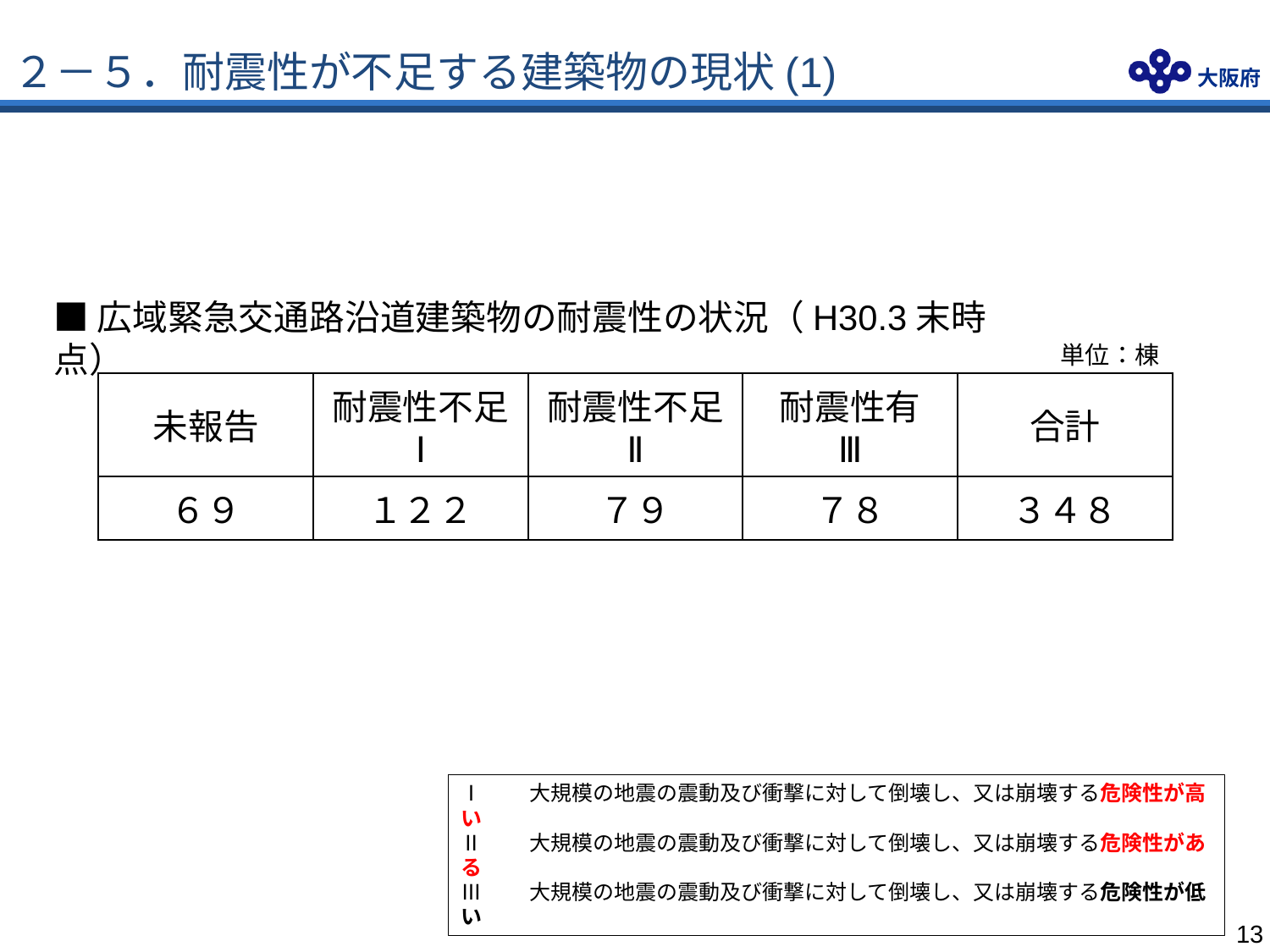

# ２－５．耐震性が不足する建築物の現状(1)
■広域緊急交通路沿道建築物の耐震性の状況（H30.3末時点）
単位：棟
| 未報告 | 耐震性不足 Ⅰ | 耐震性不足 Ⅱ | 耐震性有 Ⅲ | 合計 |
| --- | --- | --- | --- | --- |
| ６９ | １２２ | ７９ | ７８ | ３４８ |
Ⅰ　　大規模の地震の震動及び衝撃に対して倒壊し、又は崩壊する危険性が高い
Ⅱ　　大規模の地震の震動及び衝撃に対して倒壊し、又は崩壊する危険性がある
Ⅲ　　大規模の地震の震動及び衝撃に対して倒壊し、又は崩壊する危険性が低い
13